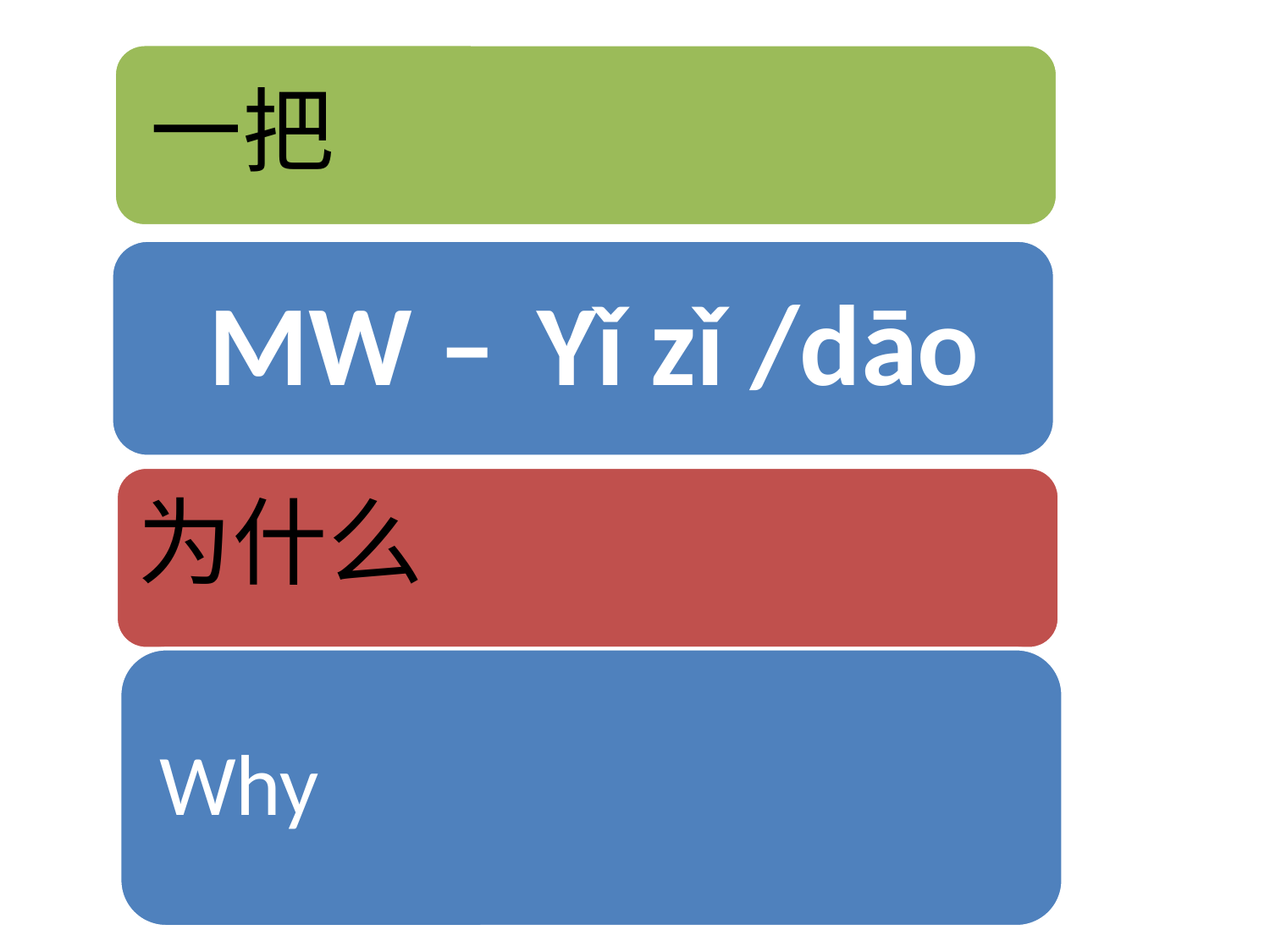

一把

  MW – 	Yǐ zǐ /dāo
为什么

Why